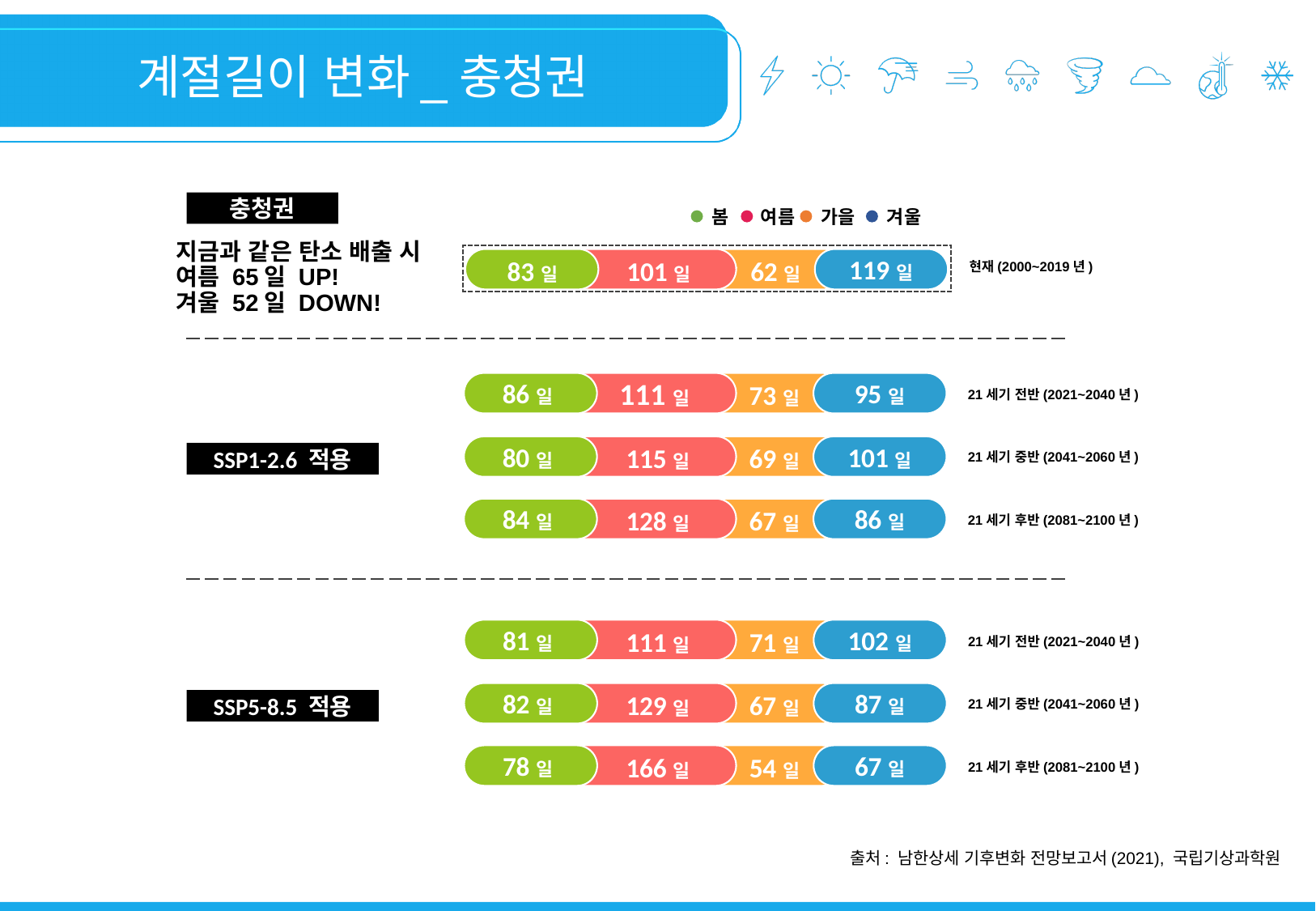

계절길이 변화_충청권
충청권
 봄      여름     가을      겨울

지금과 같은 탄소 배출 시
여름 65일 UP!
겨울 52일 DOWN!

 83일
   101일
         62일
119일
현재(2000~2019년)
86일
  111일
         73일
95일
21세기 전반(2021~2040년)
80일
   115일
         69일
101일
21세기 중반(2041~2060년)
SSP1-2.6 적용
84일
   128일
         67일
86일
21세기 후반(2081~2100년)
81일
   111일
         71일
102일
21세기 전반(2021~2040년)
82일
   129일
         67일
87일
21세기 중반(2041~2060년)
SSP5-8.5 적용
78일
   166일
         54일
67일
21세기 후반(2081~2100년)
출처: 남한상세 기후변화 전망보고서(2021), 국립기상과학원